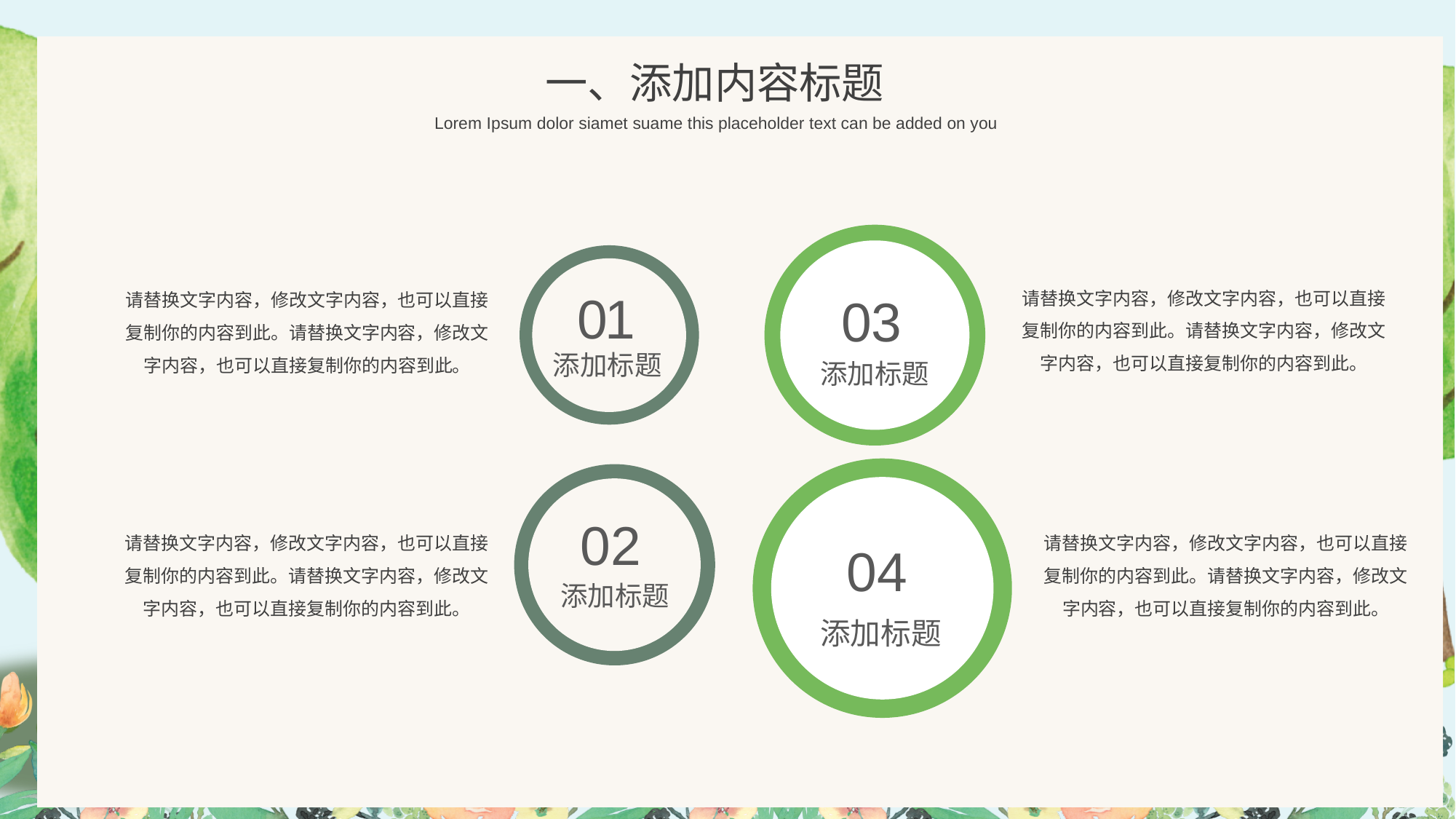

一、添加内容标题
Lorem Ipsum dolor siamet suame this placeholder text can be added on you

请替换文字内容，修改文字内容，也可以直接复制你的内容到此。请替换文字内容，修改文字内容，也可以直接复制你的内容到此。
请替换文字内容，修改文字内容，也可以直接复制你的内容到此。请替换文字内容，修改文字内容，也可以直接复制你的内容到此。
01
添加标题
03
添加标题

02
添加标题
请替换文字内容，修改文字内容，也可以直接复制你的内容到此。请替换文字内容，修改文字内容，也可以直接复制你的内容到此。
请替换文字内容，修改文字内容，也可以直接复制你的内容到此。请替换文字内容，修改文字内容，也可以直接复制你的内容到此。
04
添加标题